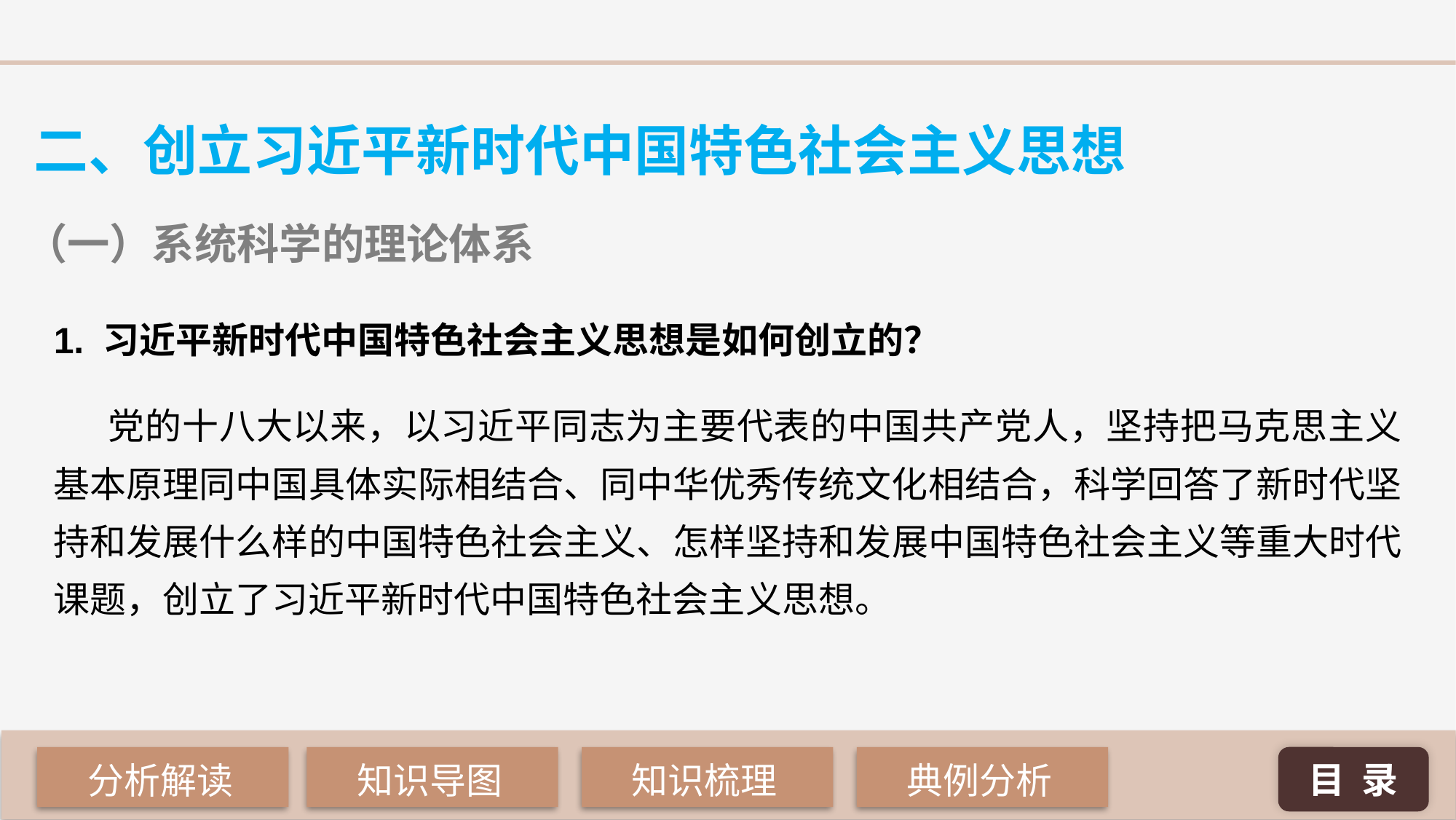

二、创立习近平新时代中国特色社会主义思想
（一）系统科学的理论体系
1. 习近平新时代中国特色社会主义思想是如何创立的？
党的十八大以来，以习近平同志为主要代表的中国共产党人，坚持把马克思主义基本原理同中国具体实际相结合、同中华优秀传统文化相结合，科学回答了新时代坚持和发展什么样的中国特色社会主义、怎样坚持和发展中国特色社会主义等重大时代课题，创立了习近平新时代中国特色社会主义思想。